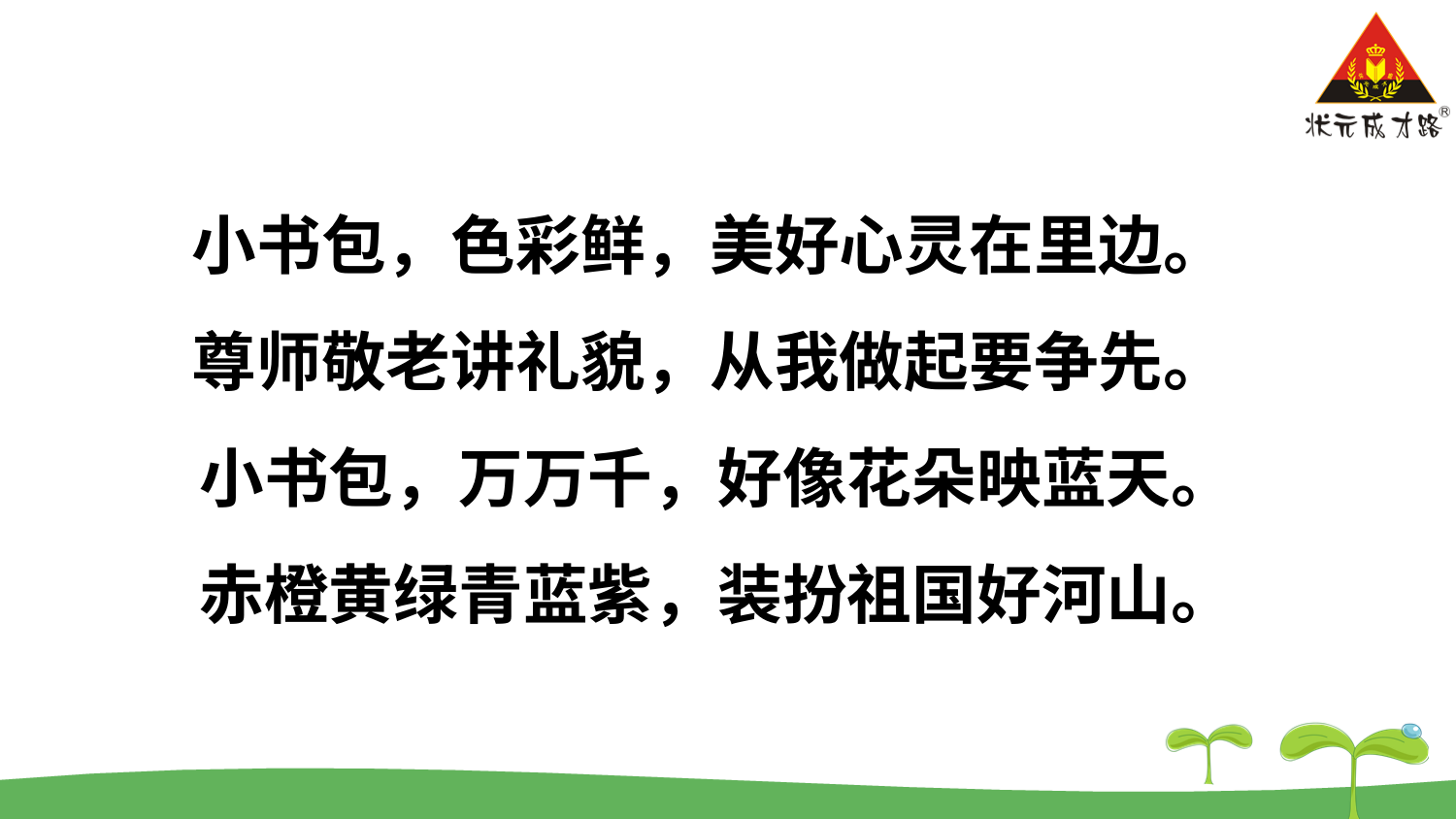

小书包，色彩鲜，美好心灵在里边。
尊师敬老讲礼貌，从我做起要争先。
小书包，万万千，好像花朵映蓝天。
赤橙黄绿青蓝紫，装扮祖国好河山。
状元成才路
状元成才路
状元成才路
状元成才路
状元成才路
状元成才路
状元成才路
状元成才路
状元成才路
状元成才路
状元成才路
状元成才路
状元成才路
状元成才路
状元成才路
状元成才路
状元成才路
状元成才路
状元成才路
状元成才路
状元成才路
状元成才路
状元成才路
状元成才路
状元成才路
状元成才路
状元成才路
状元成才路
状元成才路
状元成才路
状元成才路
状元成才路
状元成才路
状元成才路
状元成才路
状元成才路
状元成才路
状元成才路
状元成才路
状元成才路
状元成才路
状元成才路
状元成才路
状元成才路
状元成才路
状元成才路
状元成才路
状元成才路
状元成才路
状元成才路
状元成才路
状元成才路
状元成才路
状元成才路
状元成才路
状元成才路
状元成才路
状元成才路
状元成才路
状元成才路
状元成才路
状元成才路
状元成才路
状元成才路
状元成才路
状元成才路
状元成才路
状元成才路
状元成才路
状元成才路
状元成才路
状元成才路
状元成才路
状元成才路
状元成才路
状元成才路
状元成才路
状元成才路
状元成才路
状元成才路
状元成才路
状元成才路
状元成才路
状元成才路
状元成才路
状元成才路
状元成才路
状元成才路
状元成才路
状元成才路
状元成才路
状元成才路
状元成才路
状元成才路
状元成才路
状元成才路
状元成才路
状元成才路
状元成才路
状元成才路